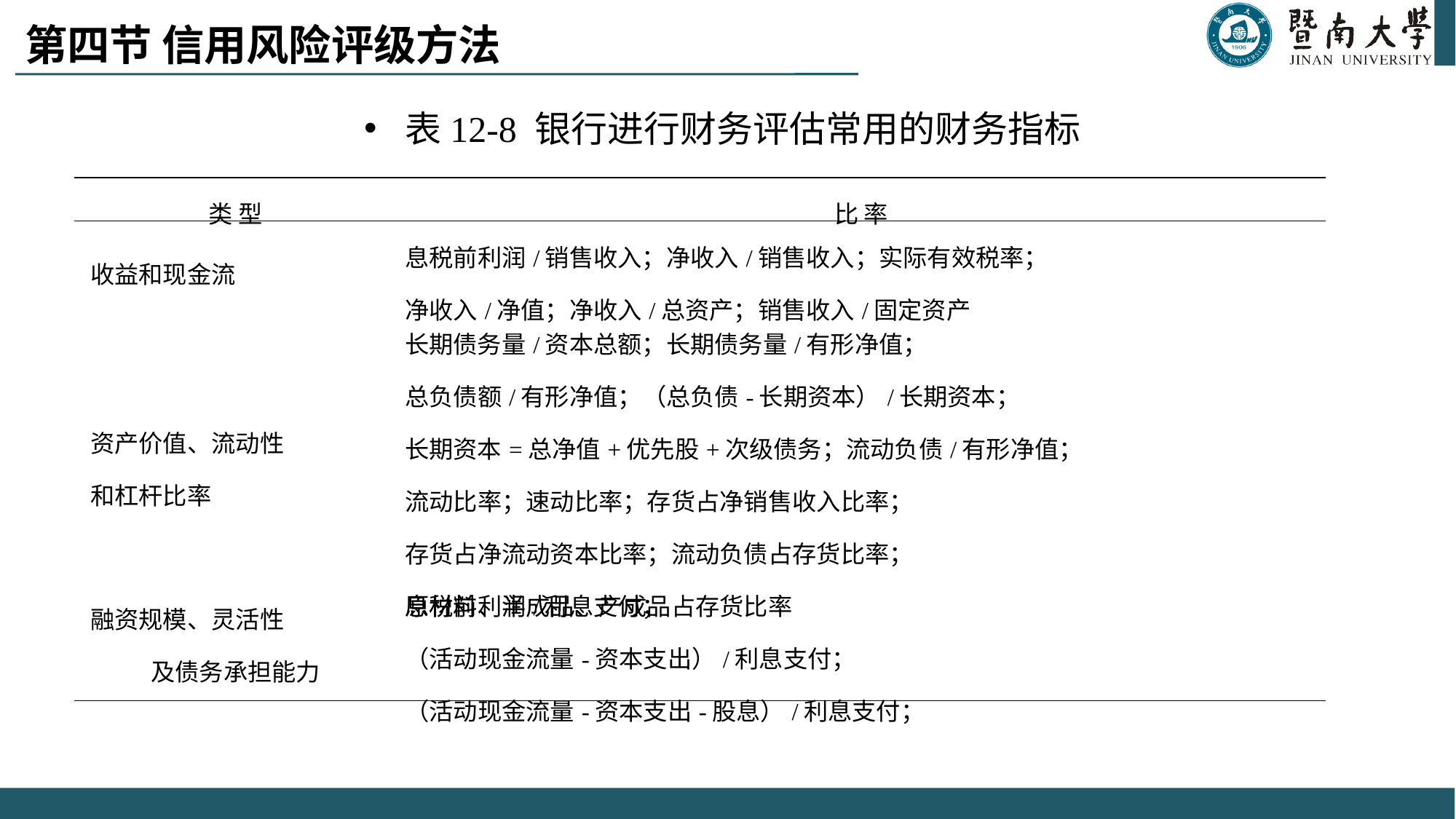

# 第四节 信用风险评级方法
表12-8 银行进行财务评估常用的财务指标
| 类 型 | 比 率 |
| --- | --- |
| 收益和现金流 | 息税前利润/销售收入；净收入/销售收入；实际有效税率； 净收入/净值；净收入/总资产；销售收入/固定资产 |
| 资产价值、流动性 和杠杆比率 | 长期债务量/资本总额；长期债务量/有形净值； 总负债额/有形净值；（总负债-长期资本）/长期资本； 长期资本=总净值+优先股+次级债务；流动负债/有形净值； 流动比率；速动比率；存货占净销售收入比率； 存货占净流动资本比率；流动负债占存货比率； 原材料、半成品、产成品占存货比率 |
| 融资规模、灵活性 及债务承担能力 | 息税前利润/利息支付； （活动现金流量-资本支出）/利息支付； （活动现金流量-资本支出-股息）/利息支付； |